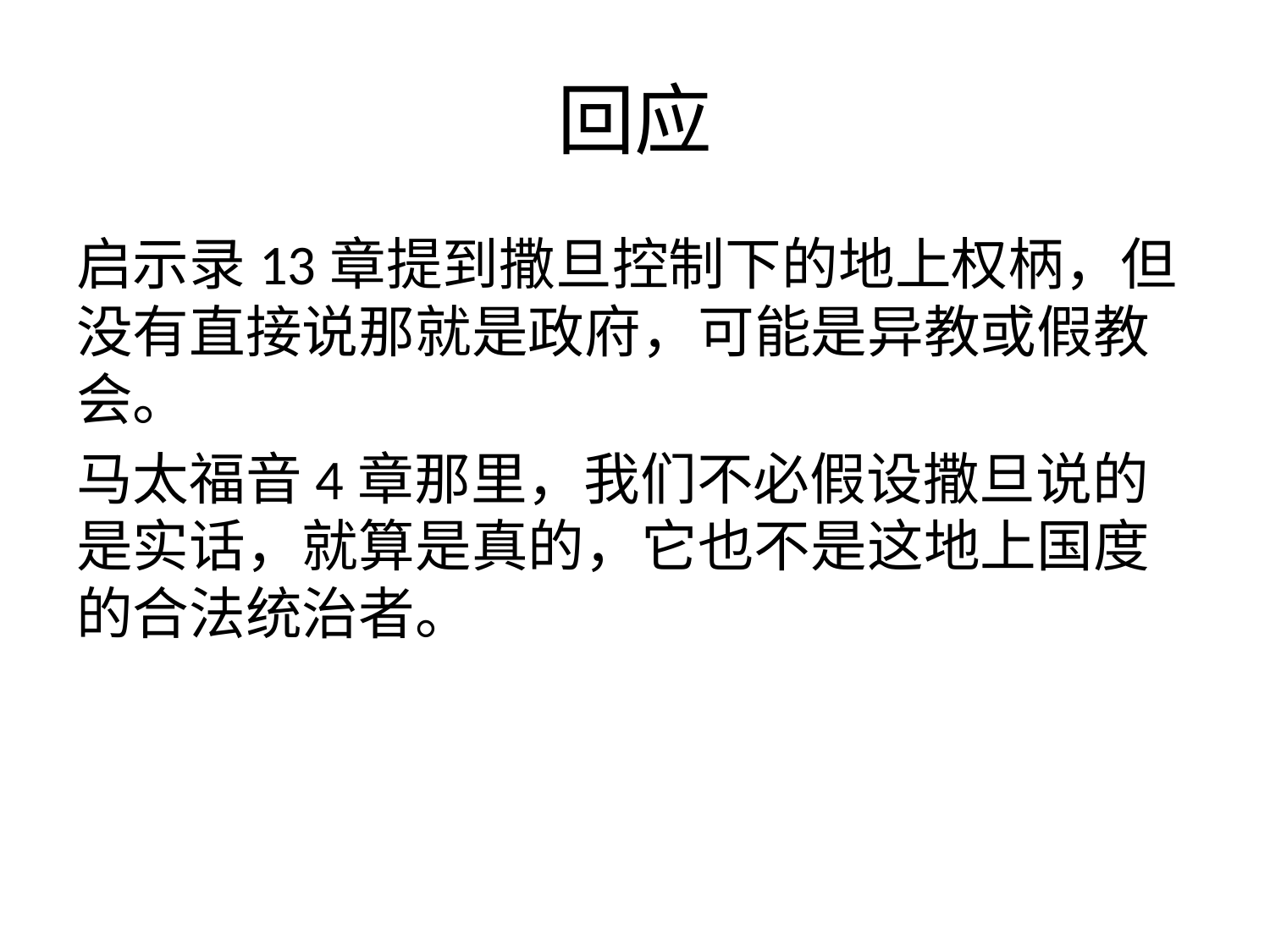

# 回应
启示录13章提到撒旦控制下的地上权柄，但没有直接说那就是政府，可能是异教或假教会。
马太福音4章那里，我们不必假设撒旦说的是实话，就算是真的，它也不是这地上国度的合法统治者。